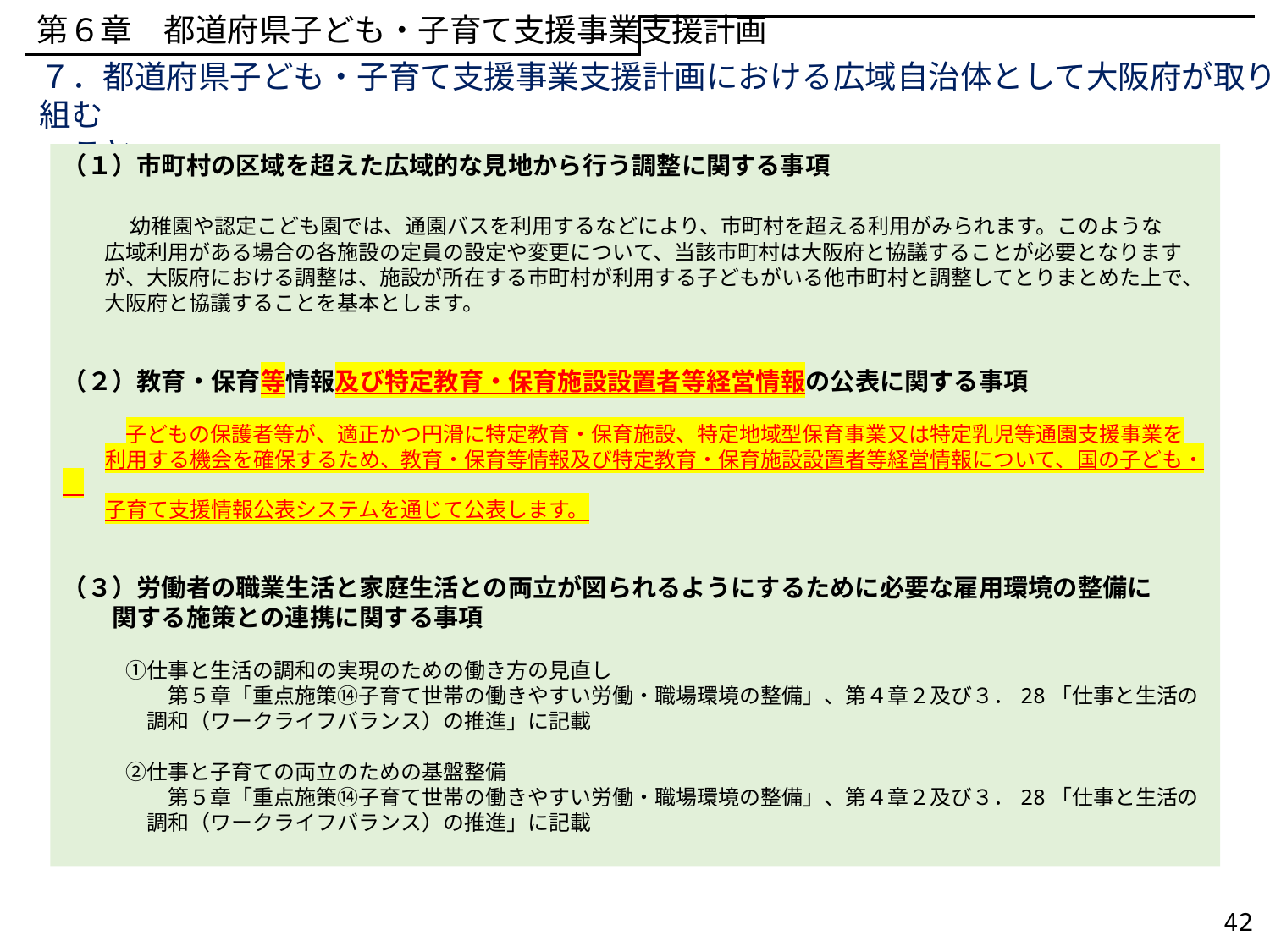

第６章　都道府県子ども・子育て支援事業支援計画

７．都道府県子ども・子育て支援事業支援計画における広域自治体として大阪府が取り組む
　こと
（１）市町村の区域を超えた広域的な見地から行う調整に関する事項

　　　幼稚園や認定こども園では、通園バスを利用するなどにより、市町村を超える利用がみられます。このような
　　広域利用がある場合の各施設の定員の設定や変更について、当該市町村は大阪府と協議することが必要となります
　　が、大阪府における調整は、施設が所在する市町村が利用する子どもがいる他市町村と調整してとりまとめた上で、
　　大阪府と協議することを基本とします。

（２）教育・保育等情報及び特定教育・保育施設設置者等経営情報の公表に関する事項

　　　子どもの保護者等が、適正かつ円滑に特定教育・保育施設、特定地域型保育事業又は特定乳児等通園支援事業を
　　利用する機会を確保するため、教育・保育等情報及び特定教育・保育施設設置者等経営情報について、国の子ども・
　　子育て支援情報公表システムを通じて公表します。

（３）労働者の職業生活と家庭生活との両立が図られるようにするために必要な雇用環境の整備に
　　関する施策との連携に関する事項

　　　①仕事と生活の調和の実現のための働き方の見直し
　　　　　第５章「重点施策⑭子育て世帯の働きやすい労働・職場環境の整備」、第４章２及び３．28「仕事と生活の
　　　　調和（ワークライフバランス）の推進」に記載

　　　②仕事と子育ての両立のための基盤整備
　　　　　第５章「重点施策⑭子育て世帯の働きやすい労働・職場環境の整備」、第４章２及び３．28「仕事と生活の
　　　　調和（ワークライフバランス）の推進」に記載

42